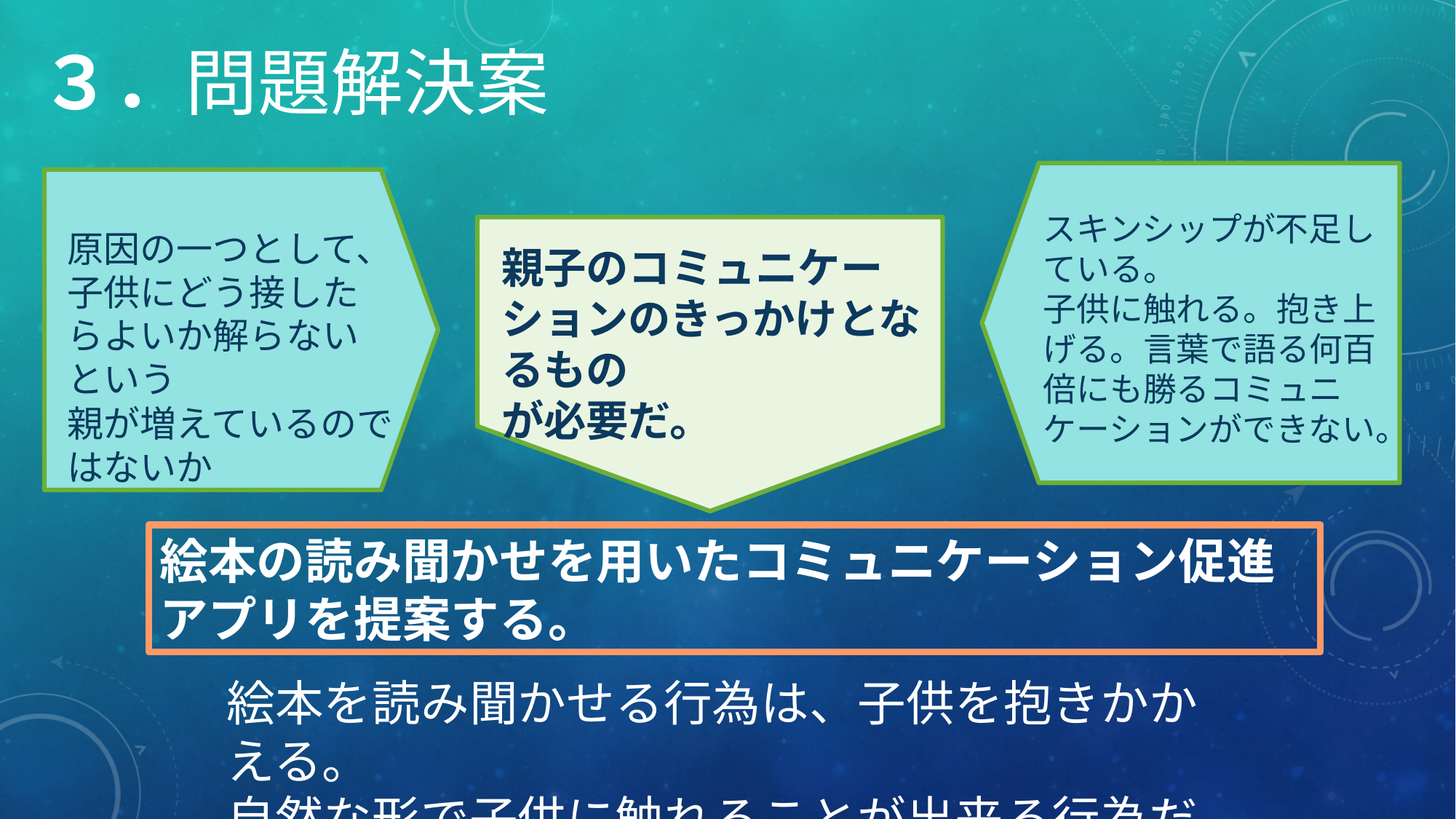

３．問題解決案

スキンシップが不足している。
子供に触れる。抱き上げる。言葉で語る何百倍にも勝るコミュニケーションができない。
原因の一つとして、
子供にどう接したらよいか解らないという
親が増えているのではないか
親子のコミュニケーションのきっかけとなるもの
が必要だ。
絵本の読み聞かせを用いたコミュニケーション促進アプリを提案する。
絵本を読み聞かせる行為は、子供を抱きかかえる。
自然な形で子供に触れることが出来る行為だ。